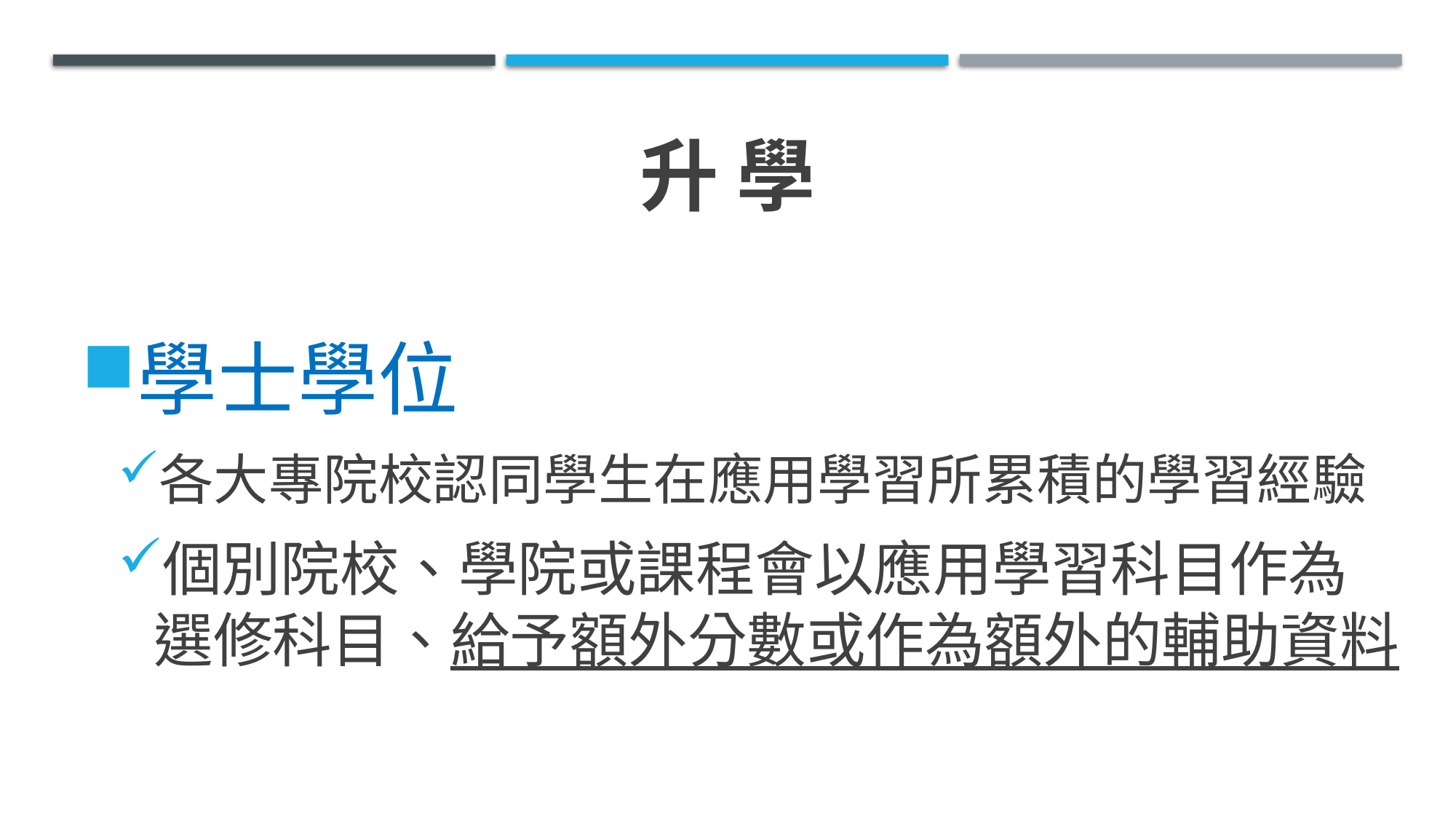

# 升 學
學士學位
各大專院校認同學生在應用學習所累積的學習經驗
個別院校、學院或課程會以應用學習科目作為選修科目、給予額外分數或作為額外的輔助資料